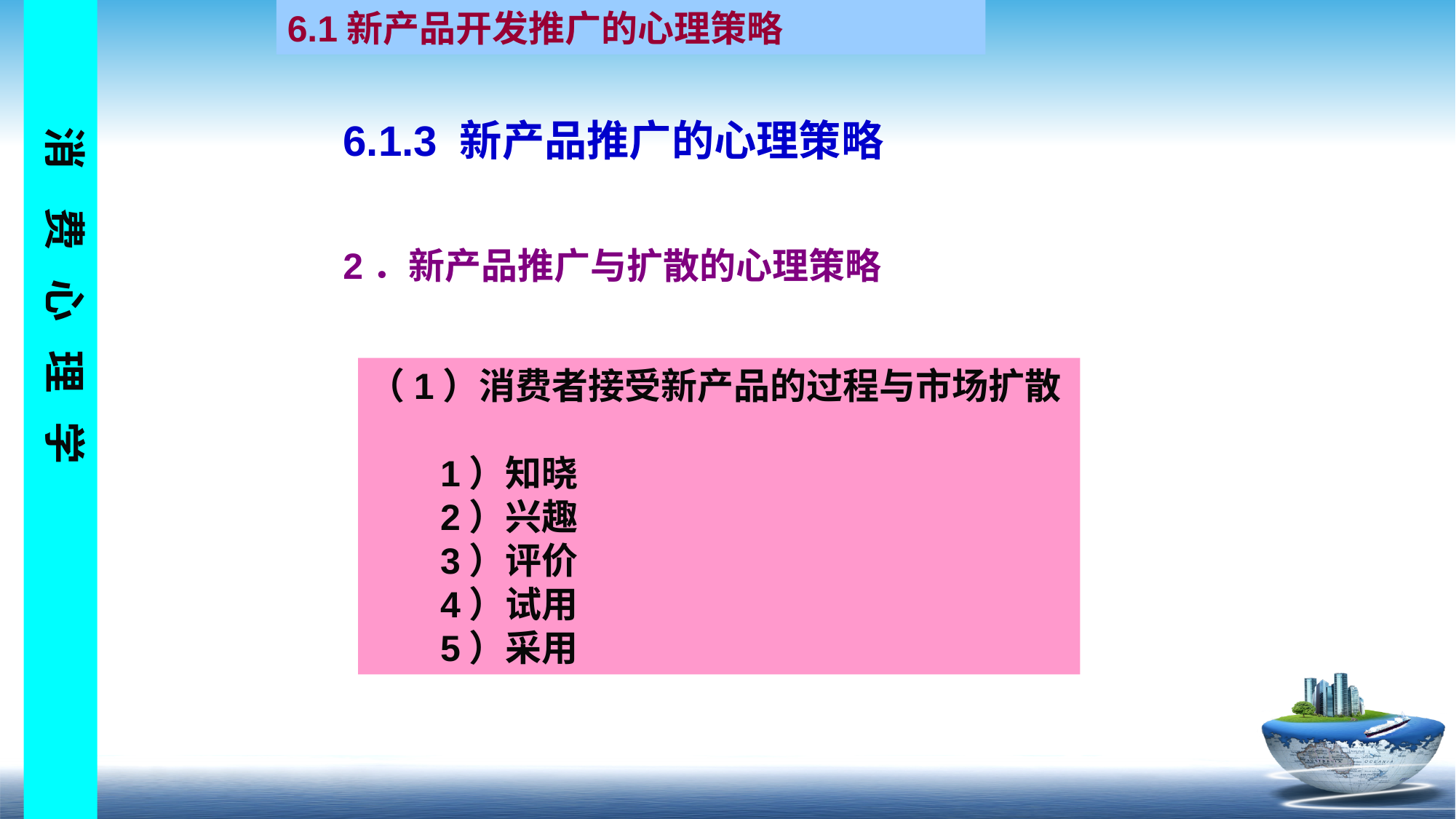

6.1新产品开发推广的心理策略
6.1.3 新产品推广的心理策略
2．新产品推广与扩散的心理策略
（1）消费者接受新产品的过程与市场扩散

       1）知晓
       2）兴趣
       3）评价
       4）试用
       5）采用